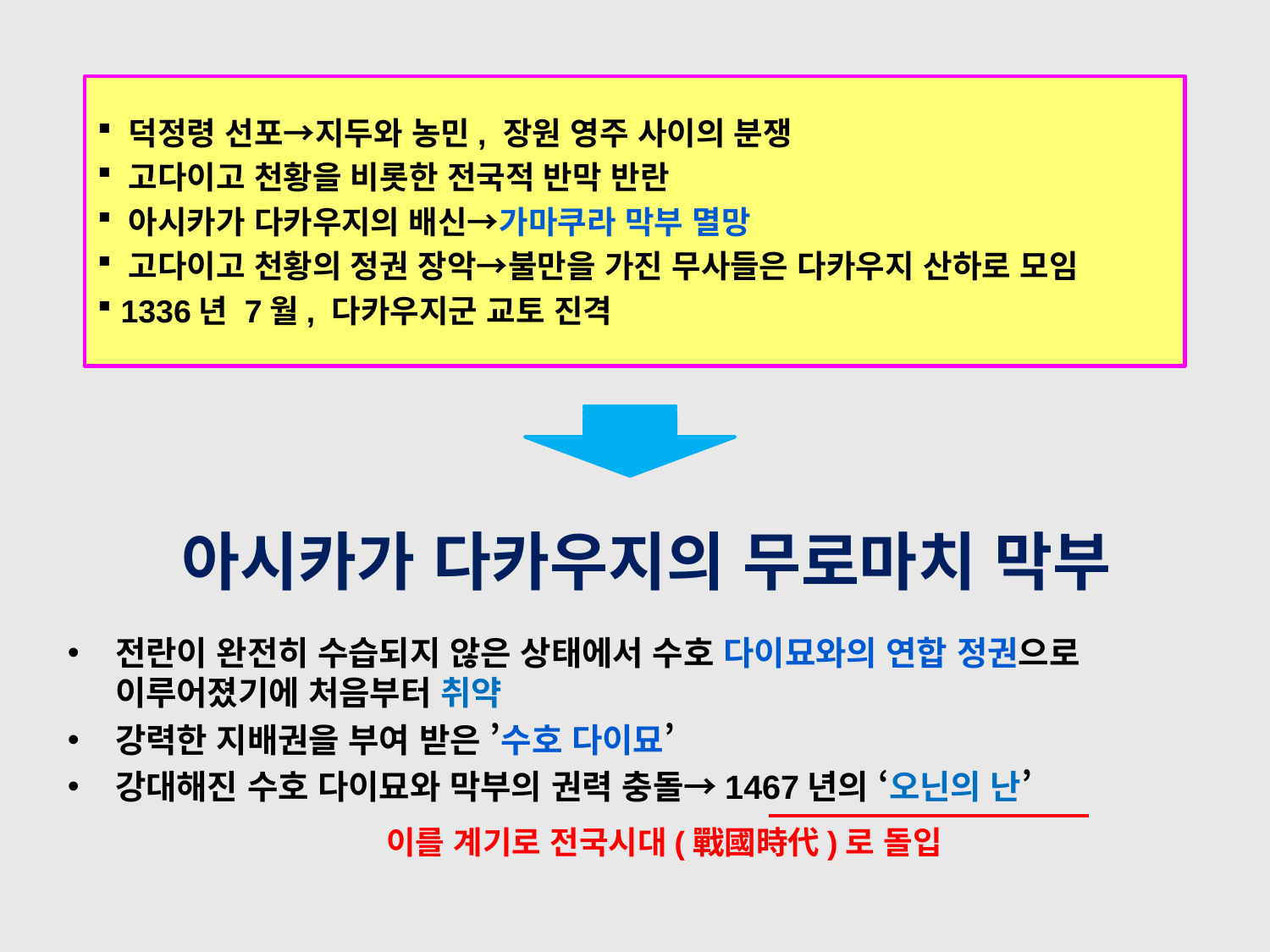

덕정령 선포→지두와 농민, 장원 영주 사이의 분쟁

 고다이고 천황을 비롯한 전국적 반막 반란

 아시카가 다카우지의 배신→가마쿠라 막부 멸망

 고다이고 천황의 정권 장악→불만을 가진 무사들은 다카우지 산하로 모임

 1336년 7월, 다카우지군 교토 진격

아시카가 다카우지의 무로마치 막부
전란이 완전히 수습되지 않은 상태에서 수호 다이묘와의 연합 정권으로 이루어졌기에 처음부터 취약
강력한 지배권을 부여 받은 ’수호 다이묘’
강대해진 수호 다이묘와 막부의 권력 충돌→1467년의 ‘오닌의 난’

이를 계기로 전국시대(戰國時代)로 돌입